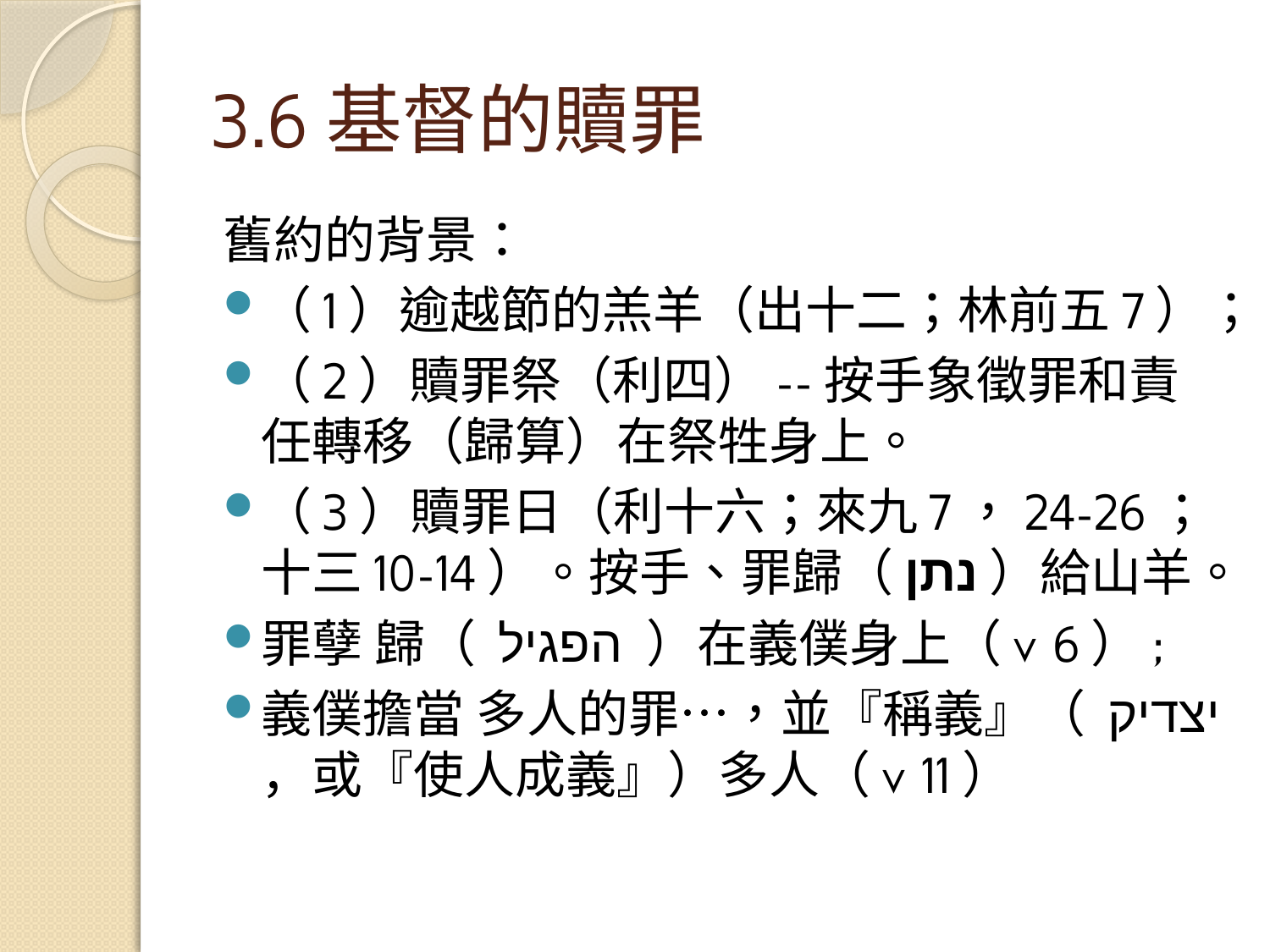

# 3.6基督的贖罪
舊約的背景：
（1）逾越節的羔羊（出十二；林前五7）；
（2）贖罪祭（利四）--按手象徵罪和責任轉移（歸算）在祭牲身上。
（3）贖罪日（利十六；來九7，24-26；十三10-14）。按手、罪歸（נתן）給山羊。
罪孽 歸（ הפגיל ）在義僕身上（v 6）;
	義僕擔當 多人的罪…，並『稱義』（ יצדיק ，或『使人成義』）多人（v 11）